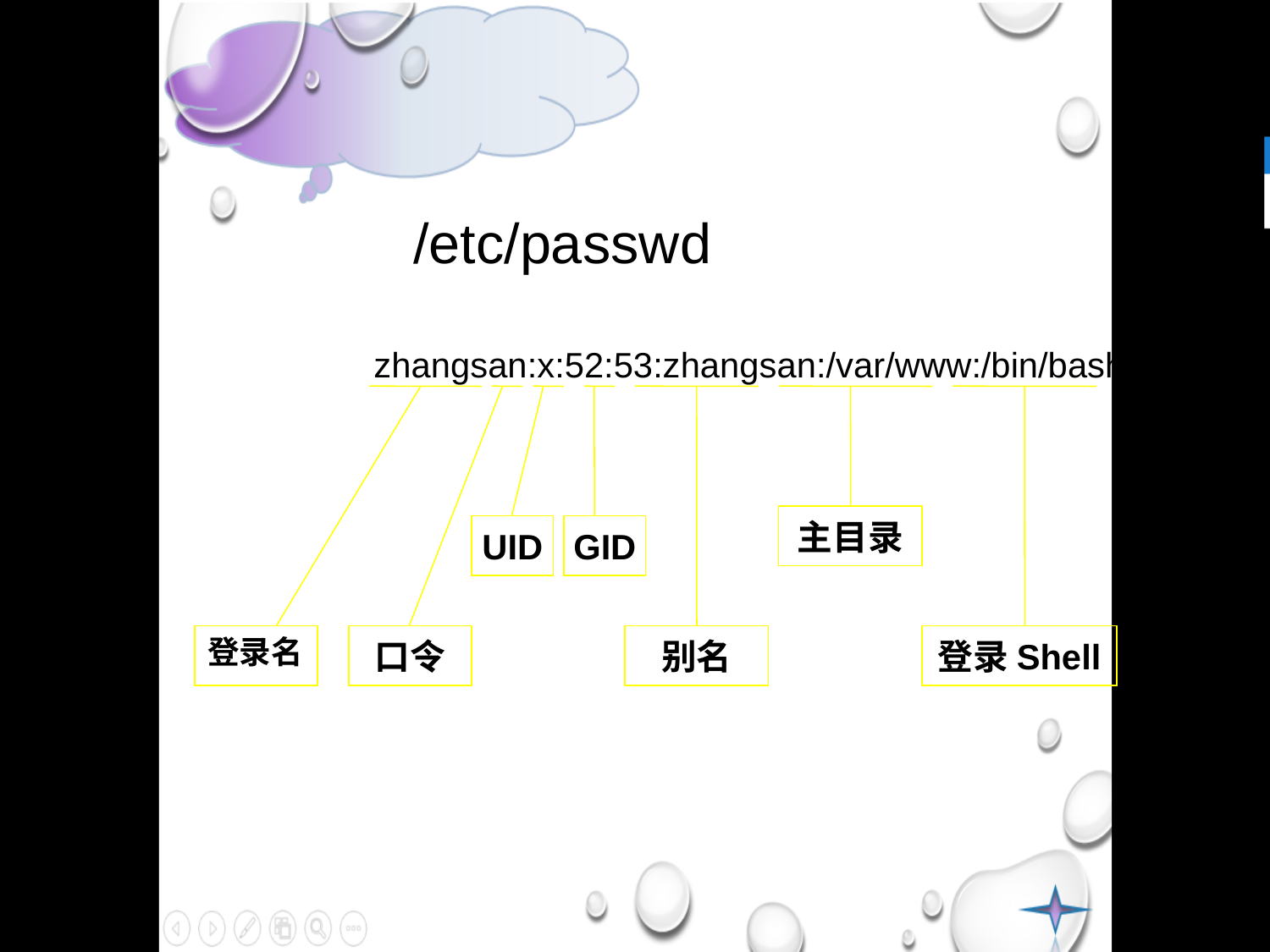

/etc/passwd
zhangsan:x:52:53:zhangsan:/var/www:/bin/bash

主目录
UID
GID
登录名

口令
别名
登录Shell